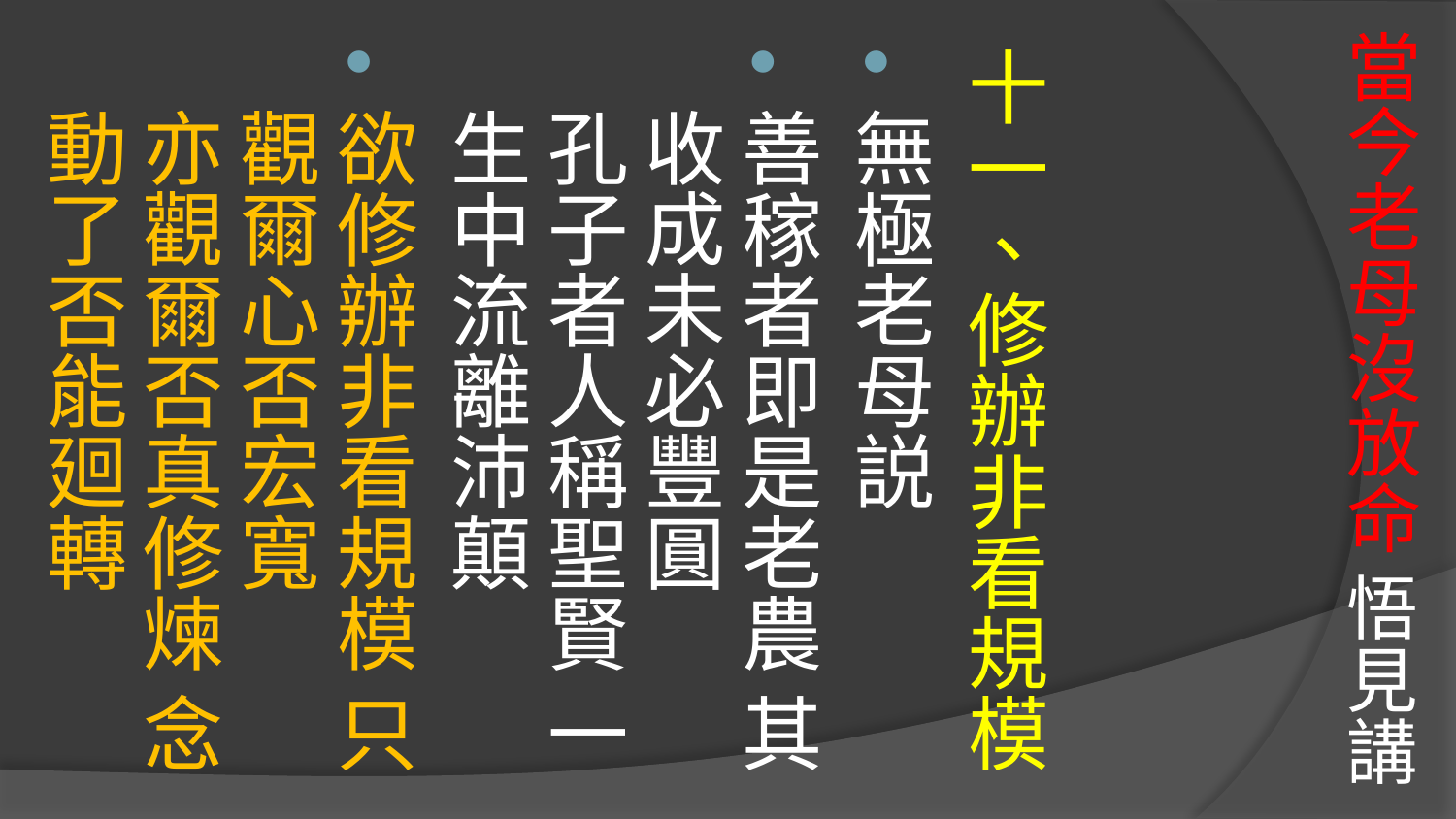

# 當今老母沒放命 悟見講
十一、修辦非看規模
無極老母説
善稼者即是老農 其收成未必豐圓
孔子者人稱聖賢 一生中流離沛顛
欲修辦非看規模 只觀爾心否宏寬
亦觀爾否真修煉 念動了否能廻轉